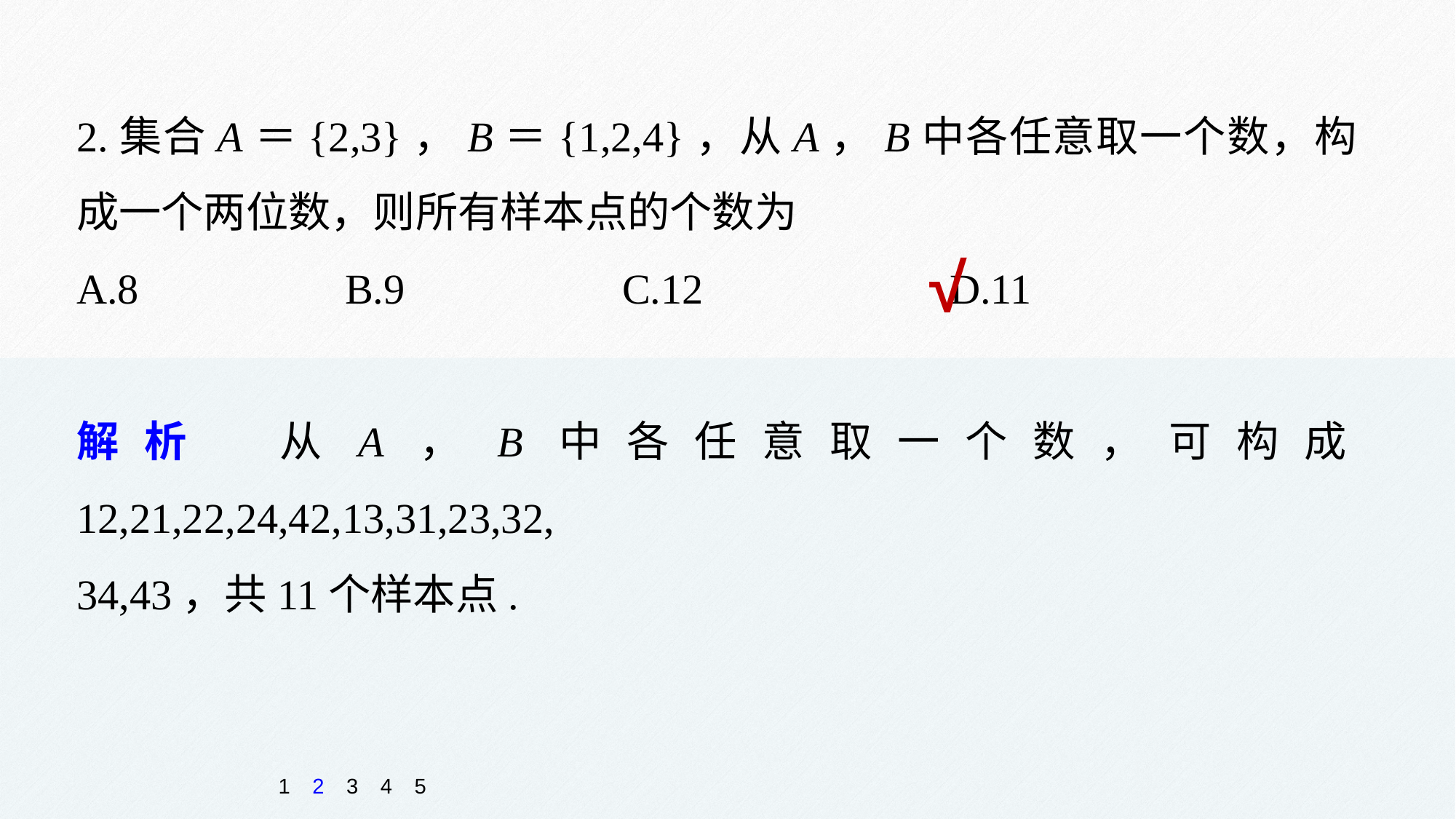

2.集合A＝{2,3}，B＝{1,2,4}，从A，B中各任意取一个数，构成一个两位数，则所有样本点的个数为
A.8  	B.9  		C.12  			D.11
√
解析　从A，B中各任意取一个数，可构成12,21,22,24,42,13,31,23,32,
34,43，共11个样本点.
1
2
3
4
5